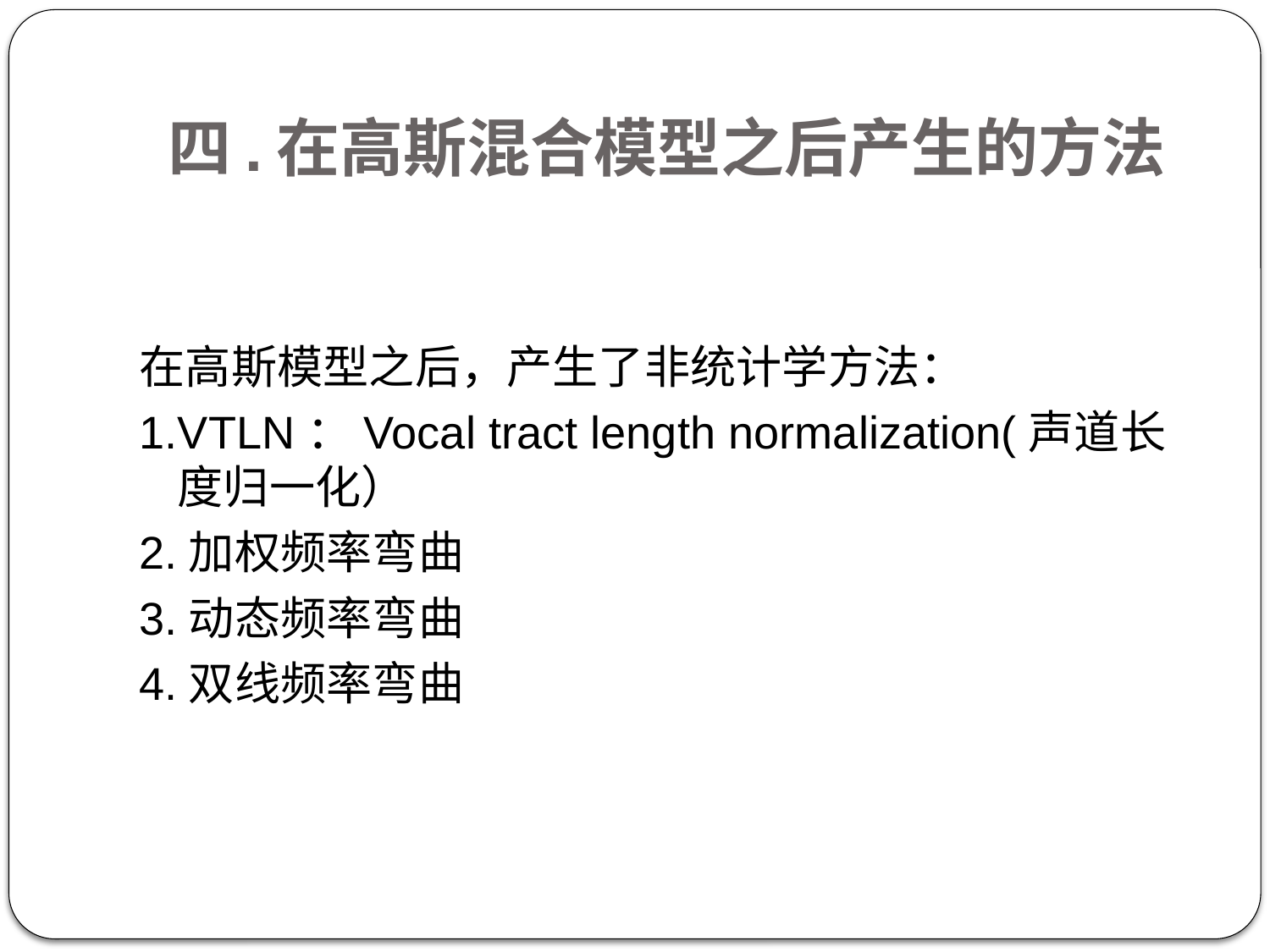

# 四.在高斯混合模型之后产生的方法

在高斯模型之后，产生了非统计学方法：
1.VTLN：Vocal tract length normalization(声道长度归一化）
2.加权频率弯曲
3.动态频率弯曲
4.双线频率弯曲